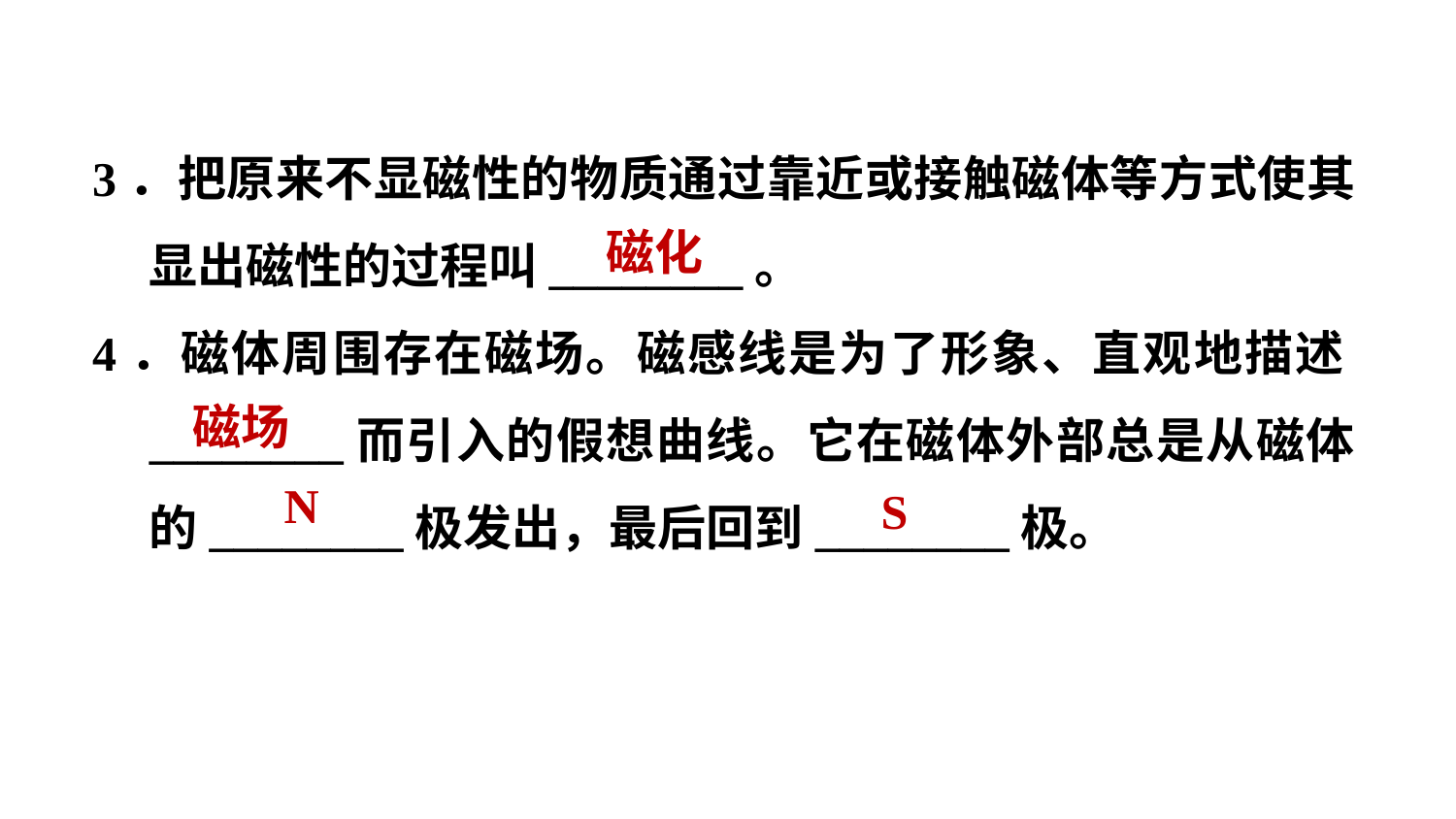

3．把原来不显磁性的物质通过靠近或接触磁体等方式使其显出磁性的过程叫________。
4．磁体周围存在磁场。磁感线是为了形象、直观地描述________而引入的假想曲线。它在磁体外部总是从磁体的________极发出，最后回到________极。
磁化
磁场
N
S